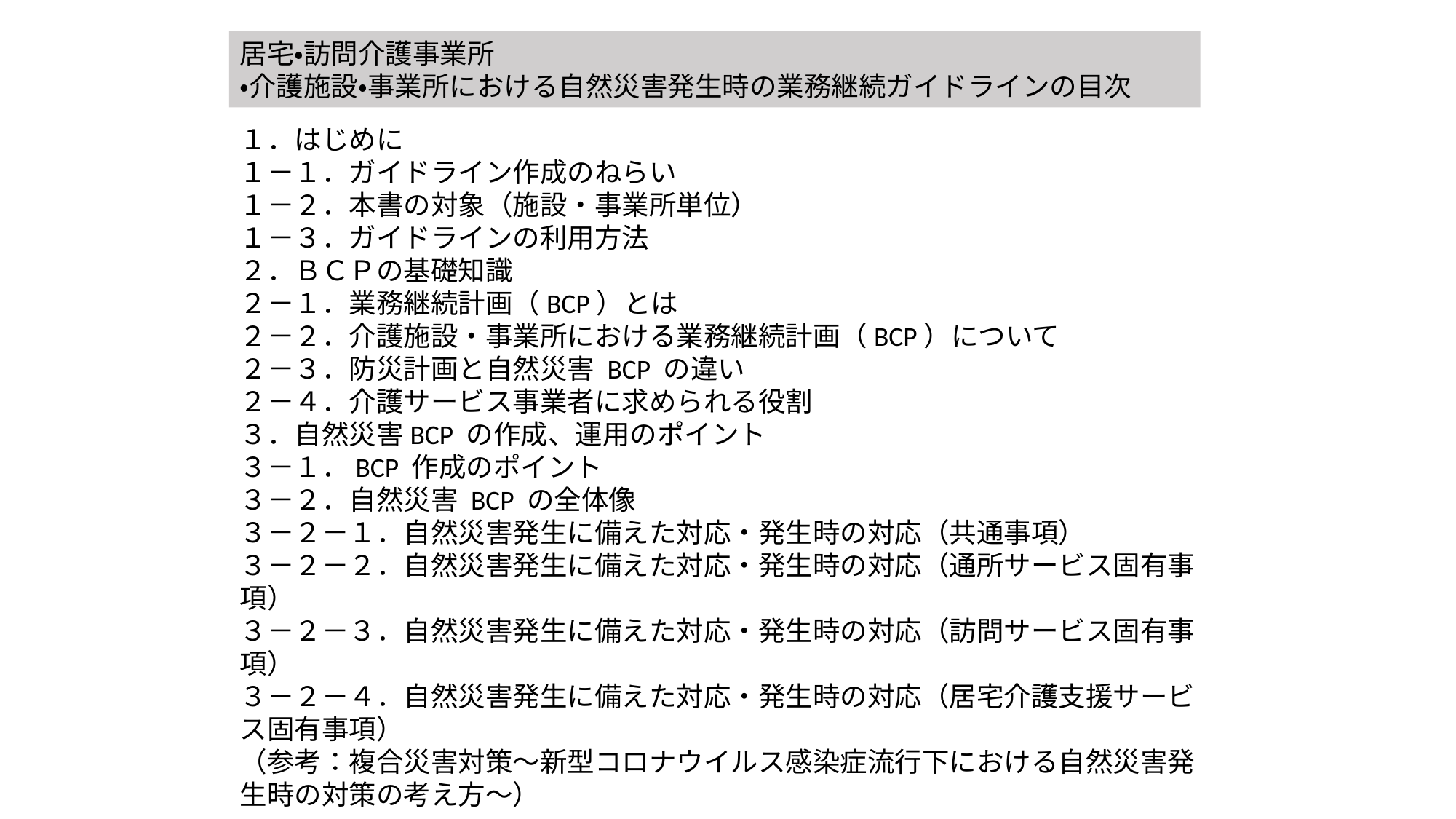

居宅・訪問介護事業所
・介護施設・事業所における自然災害発生時の業務継続ガイドラインの目次
１．はじめに
１－１．ガイドライン作成のねらい
１－２．本書の対象（施設・事業所単位）
１－３．ガイドラインの利用方法
２．ＢＣＰの基礎知識
２－１．業務継続計画（BCP）とは
２－２．介護施設・事業所における業務継続計画（BCP）について
２－３．防災計画と自然災害 BCP の違い
２－４．介護サービス事業者に求められる役割
３．自然災害BCP の作成、運用のポイント
３－１．BCP 作成のポイント
３－２．自然災害 BCP の全体像
３－２－１．自然災害発生に備えた対応・発生時の対応（共通事項）
３－２－２．自然災害発生に備えた対応・発生時の対応（通所サービス固有事項）
３－２－３．自然災害発生に備えた対応・発生時の対応（訪問サービス固有事項）
３－２－４．自然災害発生に備えた対応・発生時の対応（居宅介護支援サービス固有事項）
（参考：複合災害対策～新型コロナウイルス感染症流行下における自然災害発生時の対策の考え方～）